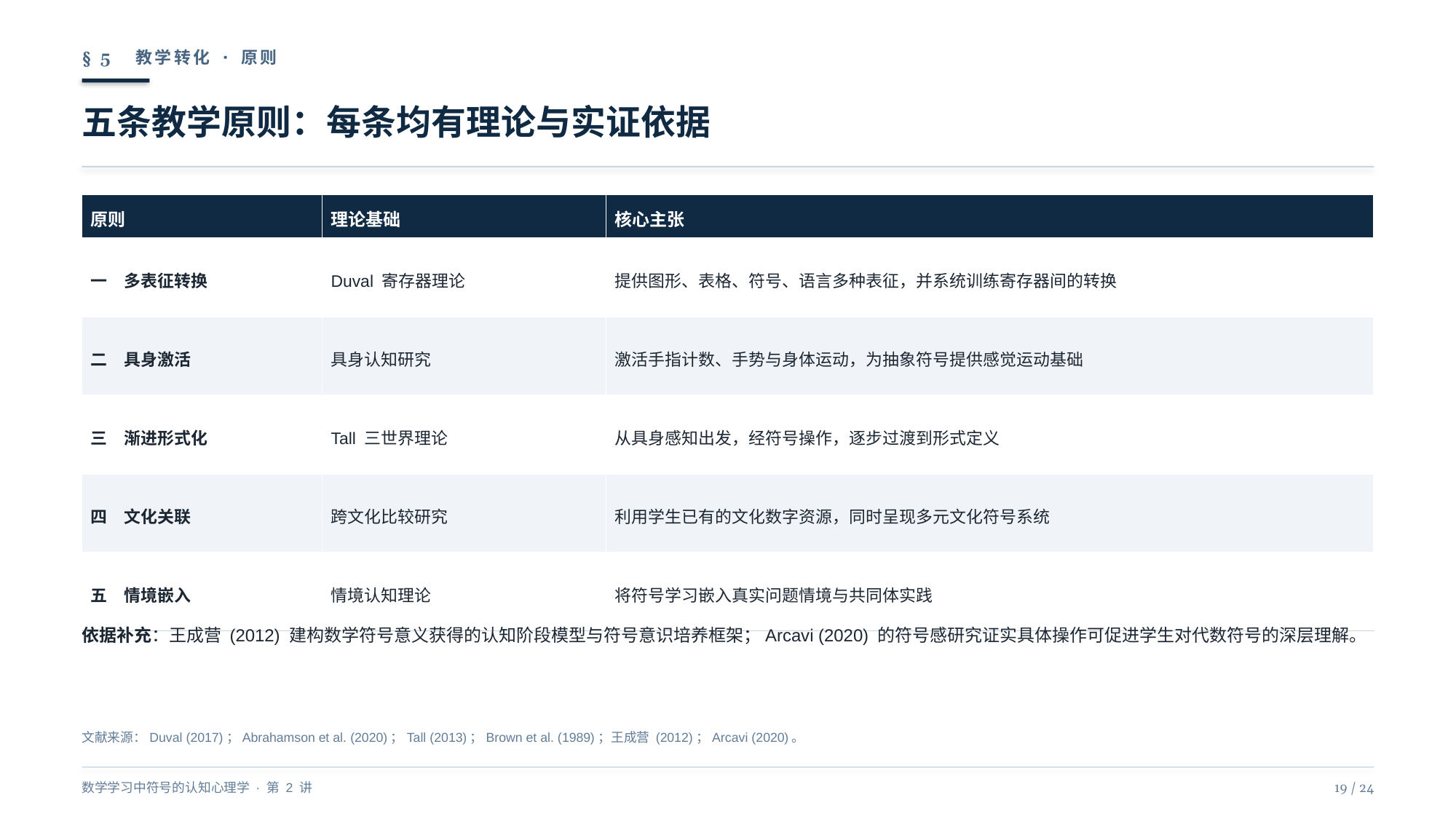

§ 5　教学转化 · 原则

五条教学原则：每条均有理论与实证依据

| 原则 | 理论基础 | 核心主张 |
| --- | --- | --- |
| 一　多表征转换 | Duval 寄存器理论 | 提供图形、表格、符号、语言多种表征，并系统训练寄存器间的转换 |
| 二　具身激活 | 具身认知研究 | 激活手指计数、手势与身体运动，为抽象符号提供感觉运动基础 |
| 三　渐进形式化 | Tall 三世界理论 | 从具身感知出发，经符号操作，逐步过渡到形式定义 |
| 四　文化关联 | 跨文化比较研究 | 利用学生已有的文化数字资源，同时呈现多元文化符号系统 |
| 五　情境嵌入 | 情境认知理论 | 将符号学习嵌入真实问题情境与共同体实践 |
依据补充：王成营 (2012) 建构数学符号意义获得的认知阶段模型与符号意识培养框架；Arcavi (2020) 的符号感研究证实具体操作可促进学生对代数符号的深层理解。
文献来源：Duval (2017)；Abrahamson et al. (2020)；Tall (2013)；Brown et al. (1989)；王成营 (2012)；Arcavi (2020)。

数学学习中符号的认知心理学 · 第 2 讲
19 / 24